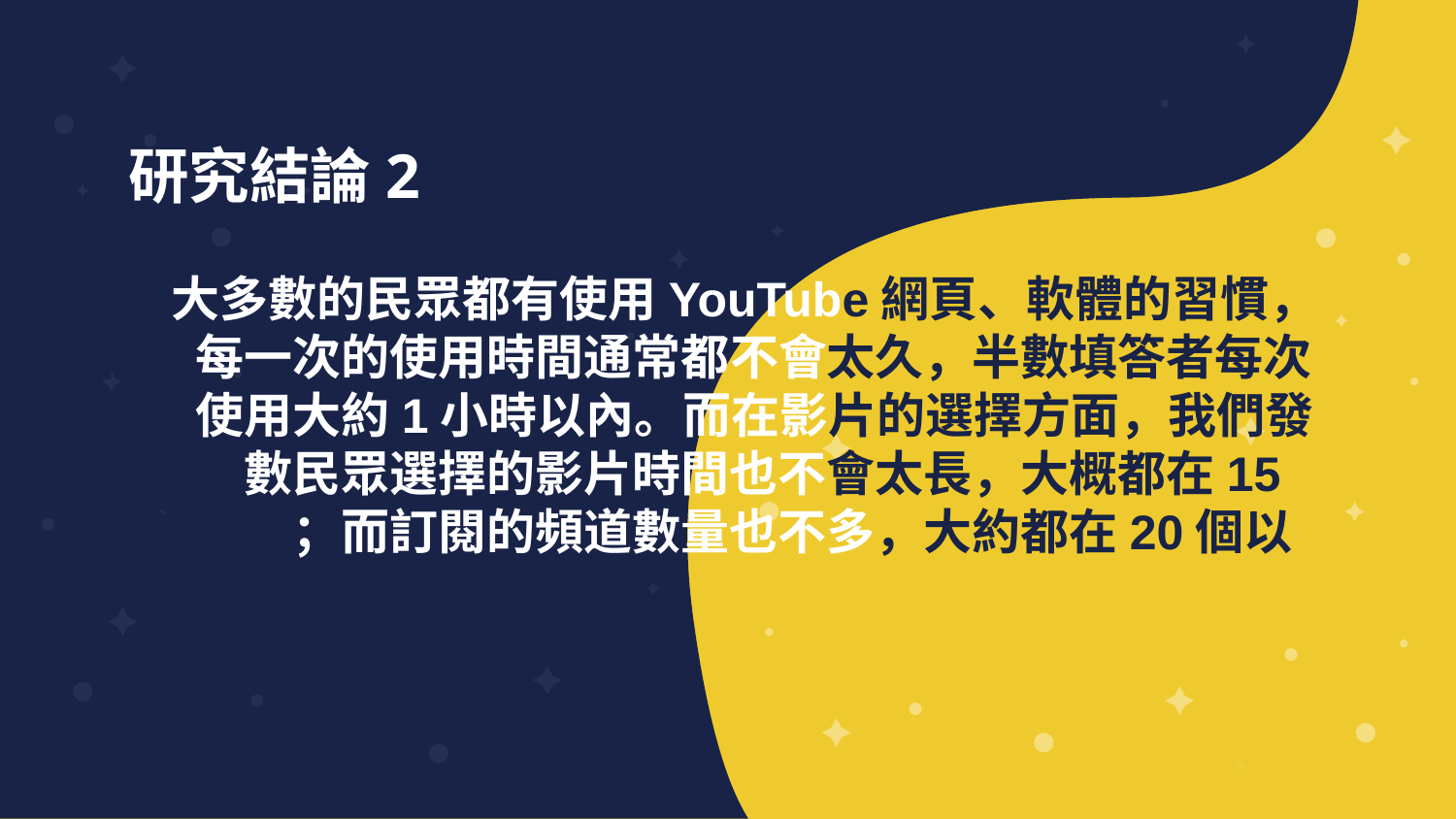

研究結論2
大多數的民眾都有使用YouTube網頁、軟體的習慣，但是每一次的使用時間通常都不會太久，半數填答者每次只會使用大約1小時以內。而在影片的選擇方面，我們發現大多數民眾選擇的影片時間也不會太長，大概都在15分鐘左右；而訂閱的頻道數量也不多，大約都在20個以內。